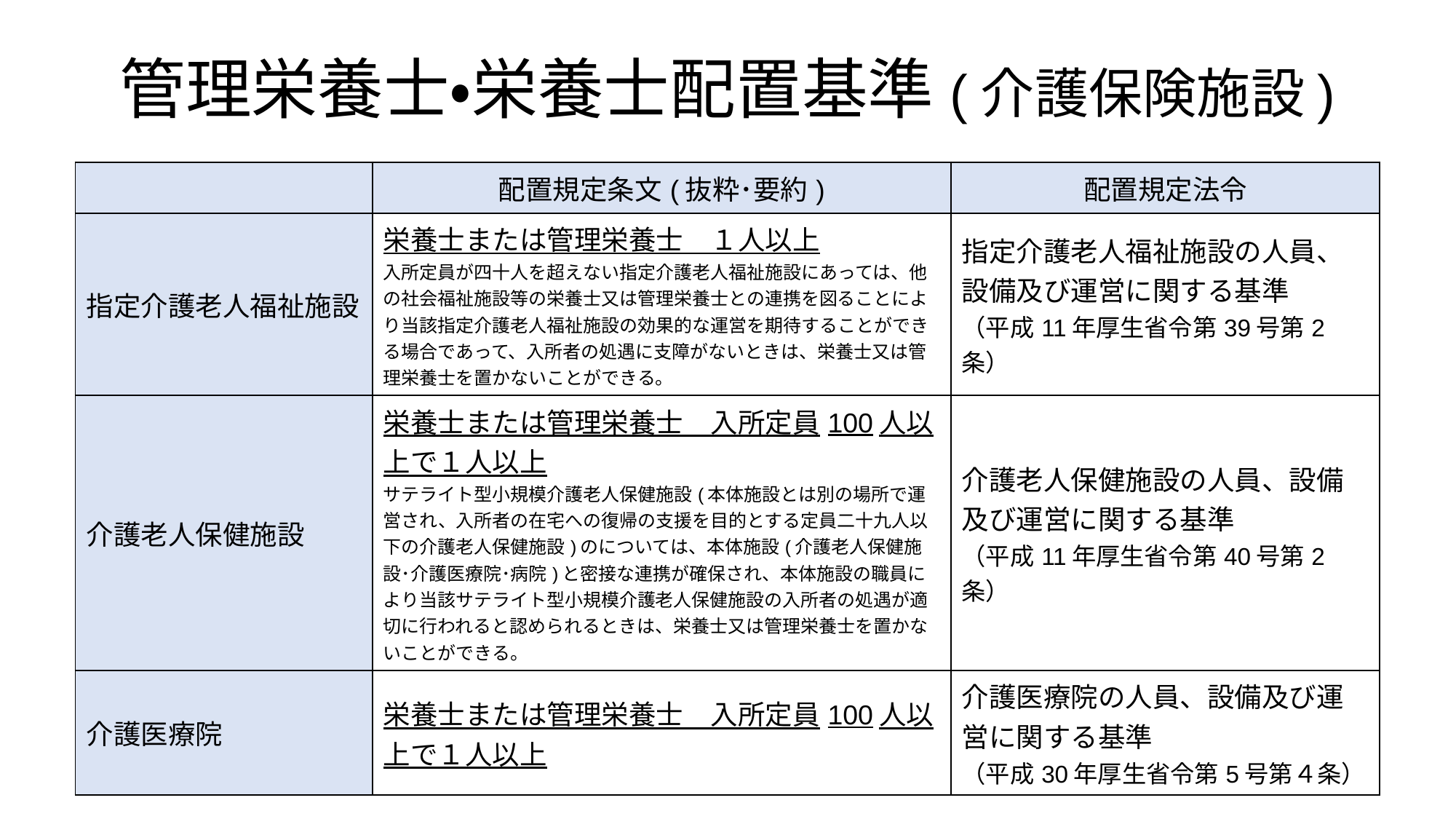

# 管理栄養士・栄養士配置基準(介護保険施設)
|  | 配置規定条文(抜粋･要約) | 配置規定法令 |
| --- | --- | --- |
| 指定介護老人福祉施設 | 栄養士または管理栄養士　１人以上 入所定員が四十人を超えない指定介護老人福祉施設にあっては、他の社会福祉施設等の栄養士又は管理栄養士との連携を図ることにより当該指定介護老人福祉施設の効果的な運営を期待することができる場合であって、入所者の処遇に支障がないときは、栄養士又は管理栄養士を置かないことができる。 | 指定介護老人福祉施設の人員、設備及び運営に関する基準 （平成11年厚生省令第39号第2条） |
| 介護老人保健施設 | 栄養士または管理栄養士　入所定員100人以上で１人以上 サテライト型小規模介護老人保健施設(本体施設とは別の場所で運営され、入所者の在宅への復帰の支援を目的とする定員二十九人以下の介護老人保健施設)のについては、本体施設(介護老人保健施設･介護医療院･病院)と密接な連携が確保され、本体施設の職員により当該サテライト型小規模介護老人保健施設の入所者の処遇が適切に行われると認められるときは、栄養士又は管理栄養士を置かないことができる。 | 介護老人保健施設の人員、設備及び運営に関する基準 （平成11年厚生省令第40号第2条） |
| 介護医療院 | 栄養士または管理栄養士　入所定員100人以上で１人以上 | 介護医療院の人員、設備及び運営に関する基準 （平成30年厚生省令第5号第４条） |